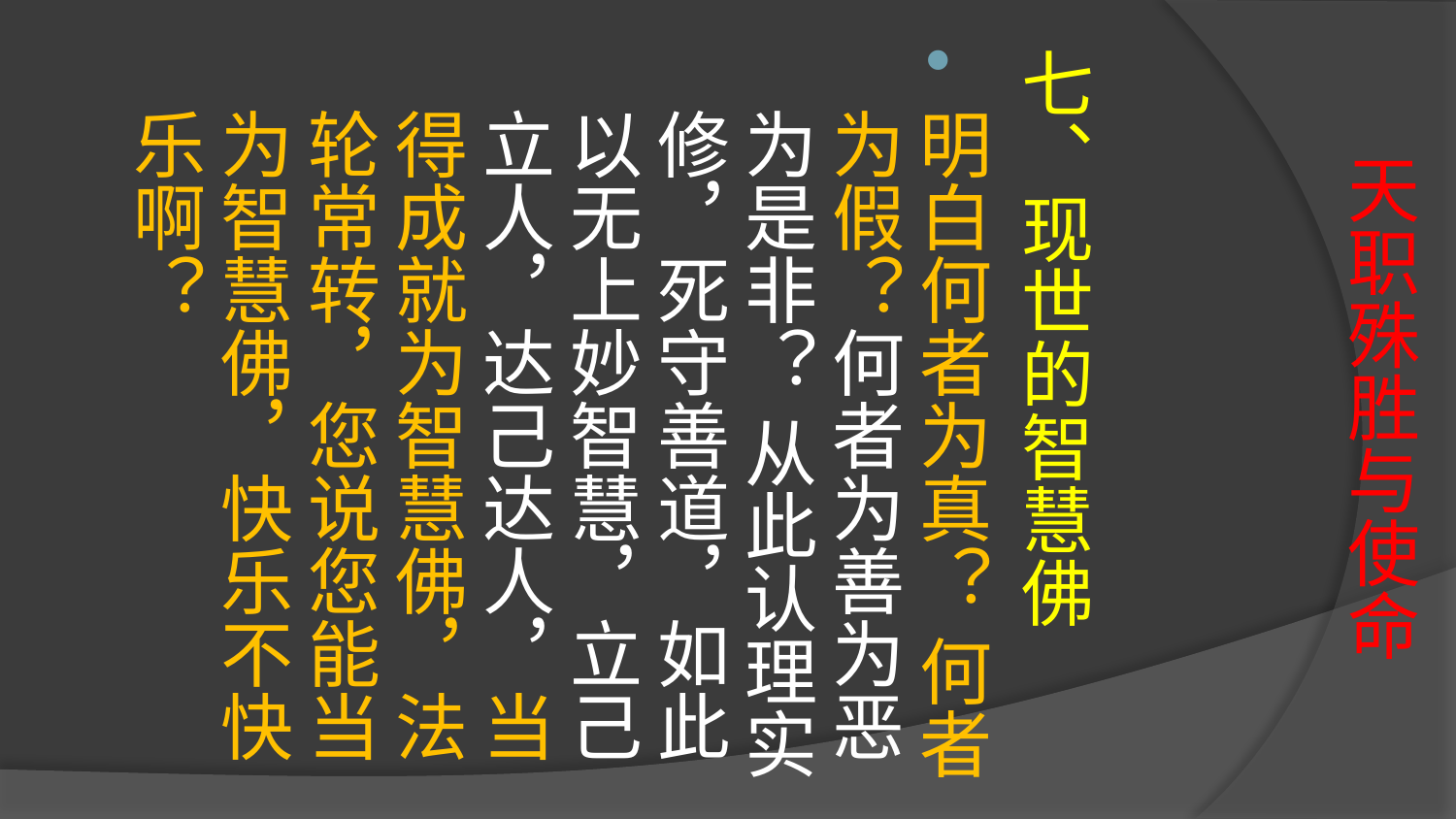

# 天职殊胜与使命
七、现世的智慧佛
明白何者为真？ 何者为假？何者为善为恶为是非？ 从此认理实修，死守善道，如此以无上妙智慧，立己立人，达己达人，当得成就为智慧佛，法轮常转，您说您能当为智慧佛，快乐不快乐啊？